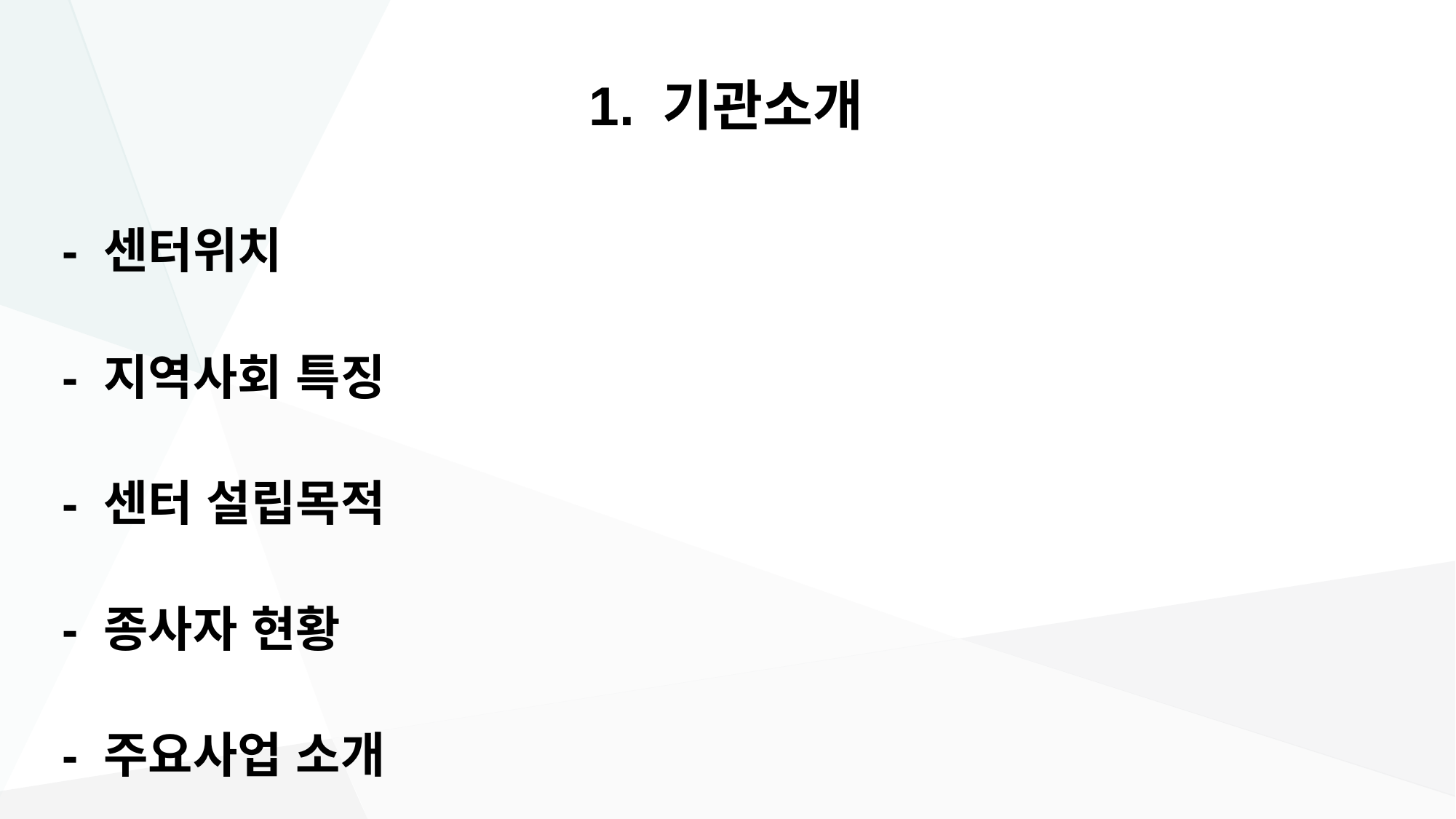

# 1. 기관소개
- 센터위치
- 지역사회 특징
- 센터 설립목적
- 종사자 현황
- 주요사업 소개